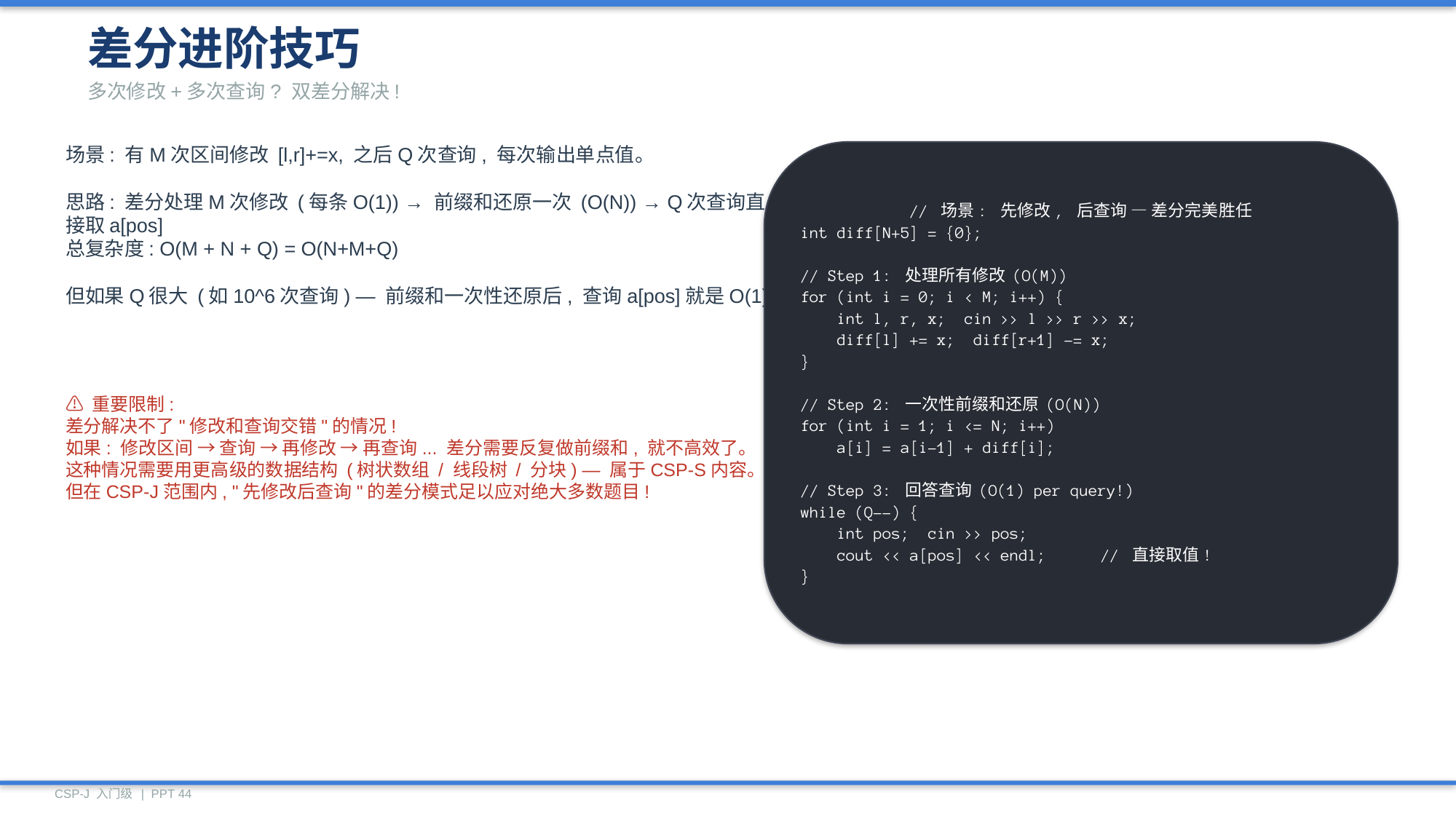

差分进阶技巧
多次修改+多次查询? 双差分解决!
场景: 有M次区间修改 [l,r]+=x, 之后Q次查询, 每次输出单点值。
思路: 差分处理M次修改 (每条O(1)) → 前缀和还原一次 (O(N)) → Q次查询直接取a[pos]
总复杂度: O(M + N + Q) = O(N+M+Q)
但如果Q很大 (如10^6次查询) — 前缀和一次性还原后, 查询a[pos]就是O(1)!
// 场景: 先修改, 后查询 — 差分完美胜任
int diff[N+5] = {0};

// Step 1: 处理所有修改 (O(M))
for (int i = 0; i < M; i++) {
    int l, r, x;  cin >> l >> r >> x;
    diff[l] += x;  diff[r+1] -= x;
}

// Step 2: 一次性前缀和还原 (O(N))
for (int i = 1; i <= N; i++)
    a[i] = a[i-1] + diff[i];

// Step 3: 回答查询 (O(1) per query!)
while (Q--) {
    int pos;  cin >> pos;
    cout << a[pos] << endl;      // 直接取值!
}
⚠️ 重要限制:
差分解决不了"修改和查询交错"的情况!
如果: 修改区间 → 查询 → 再修改 → 再查询... 差分需要反复做前缀和, 就不高效了。
这种情况需要用更高级的数据结构 (树状数组 / 线段树 / 分块) — 属于CSP-S内容。
但在CSP-J范围内, "先修改后查询"的差分模式足以应对绝大多数题目!

CSP-J 入门级  |  PPT 44